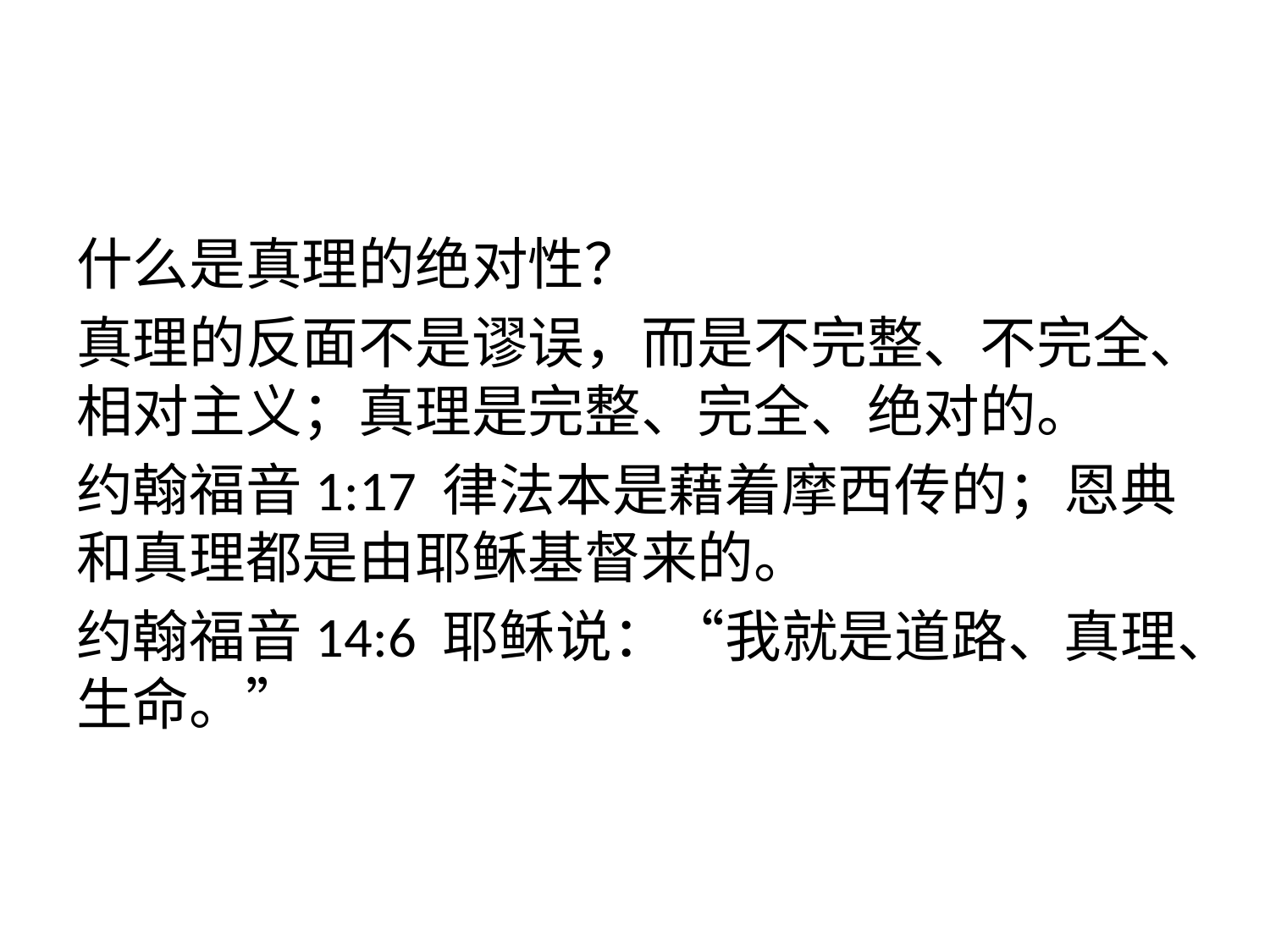

#
什么是真理的绝对性？
真理的反面不是谬误，而是不完整、不完全、相对主义；真理是完整、完全、绝对的。
约翰福音1:17 律法本是藉着摩西传的；恩典和真理都是由耶稣基督来的。
约翰福音14:6 耶稣说：“我就是道路、真理、生命。”